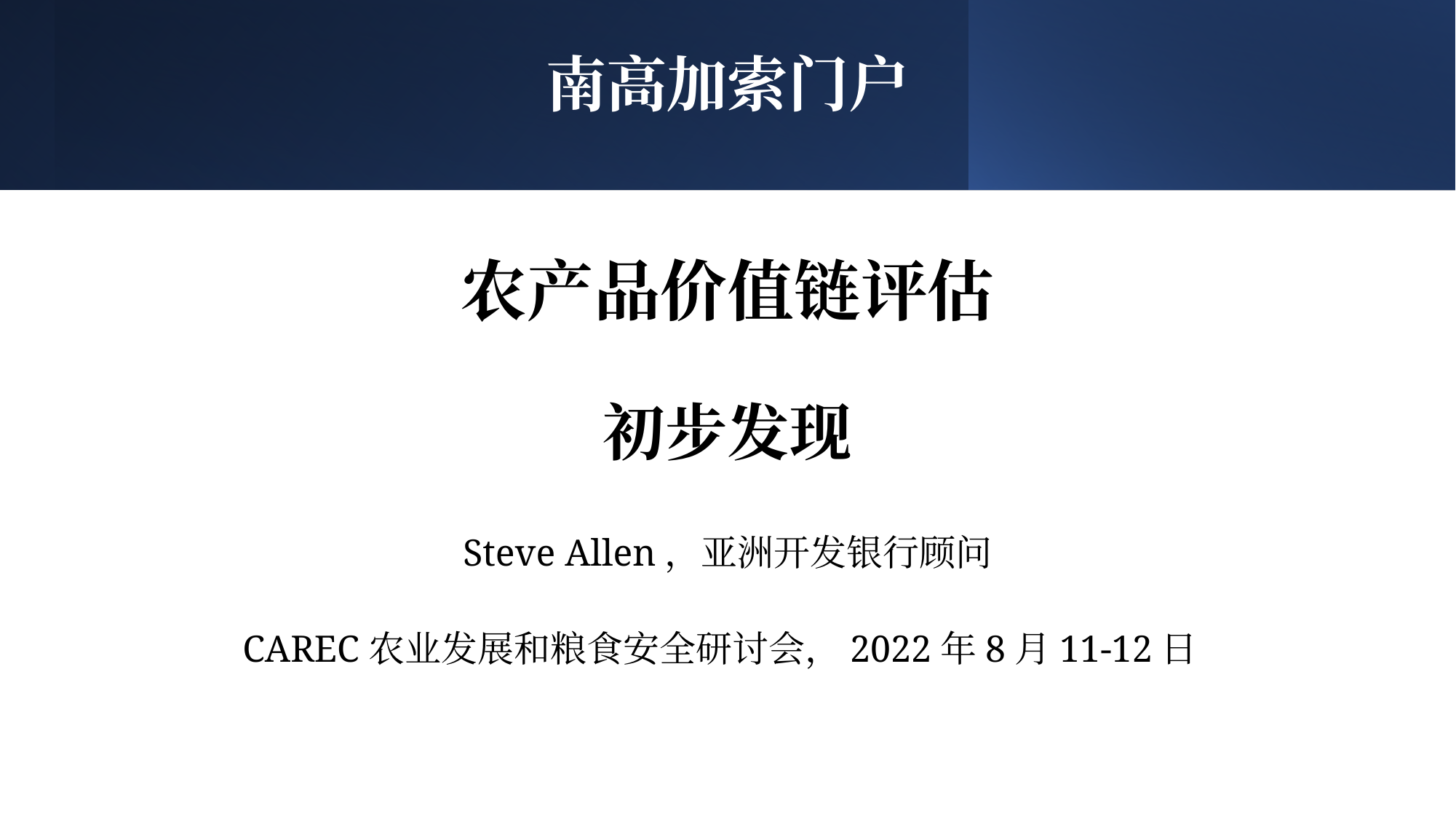

南高加索门户
农产品价值链评估

初步发现
Steve Allen，亚洲开发银行顾问
CAREC农业发展和粮食安全研讨会，2022年8月11-12日